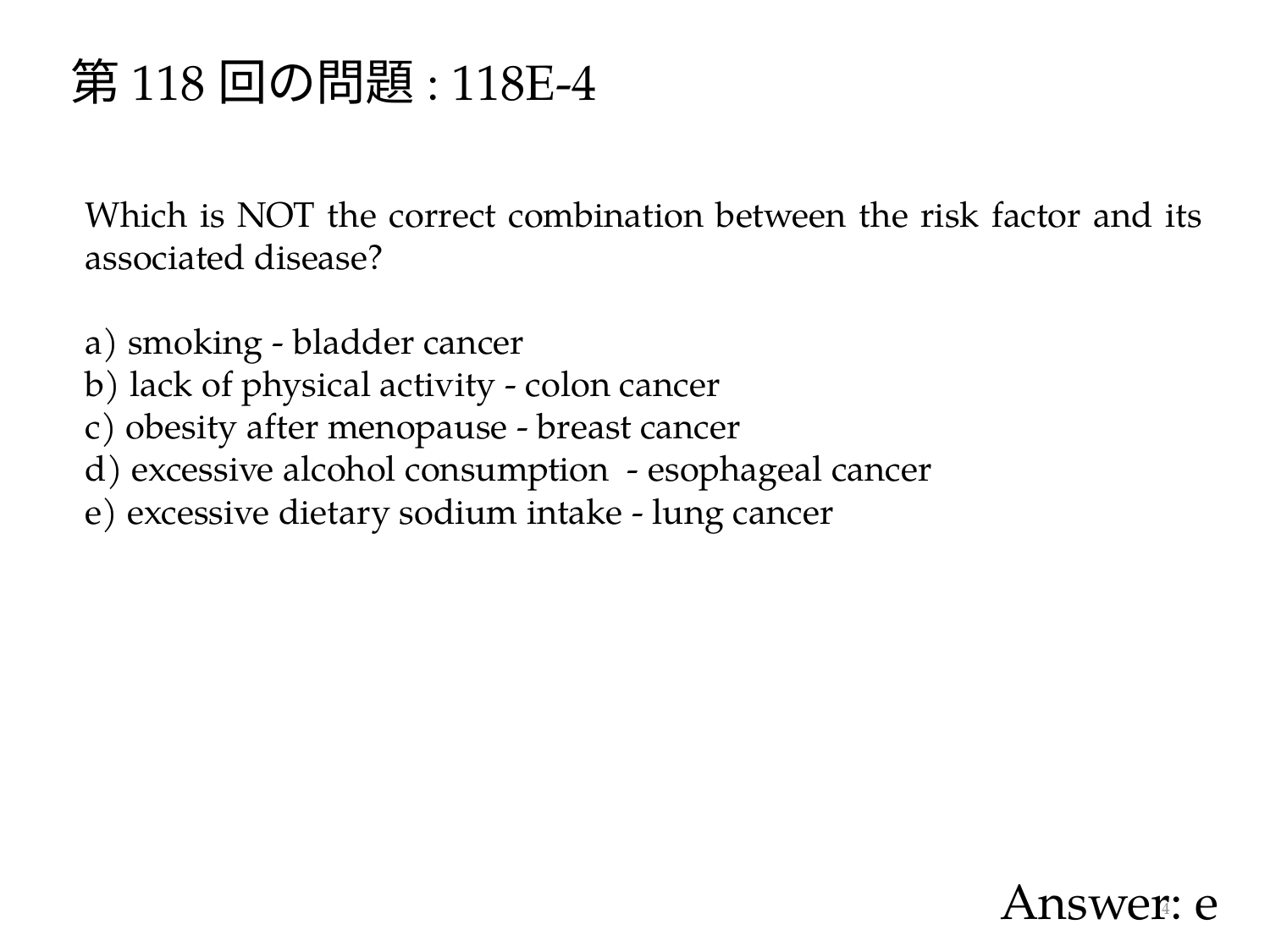

第118回の問題: 118E-4
Which is NOT the correct combination between the risk factor and its associated disease?

a) smoking - bladder cancer
b) lack of physical activity - colon cancer
c) obesity after menopause - breast cancer
d) excessive alcohol consumption  - esophageal cancer
e) excessive dietary sodium intake - lung cancer
Answer: e
4